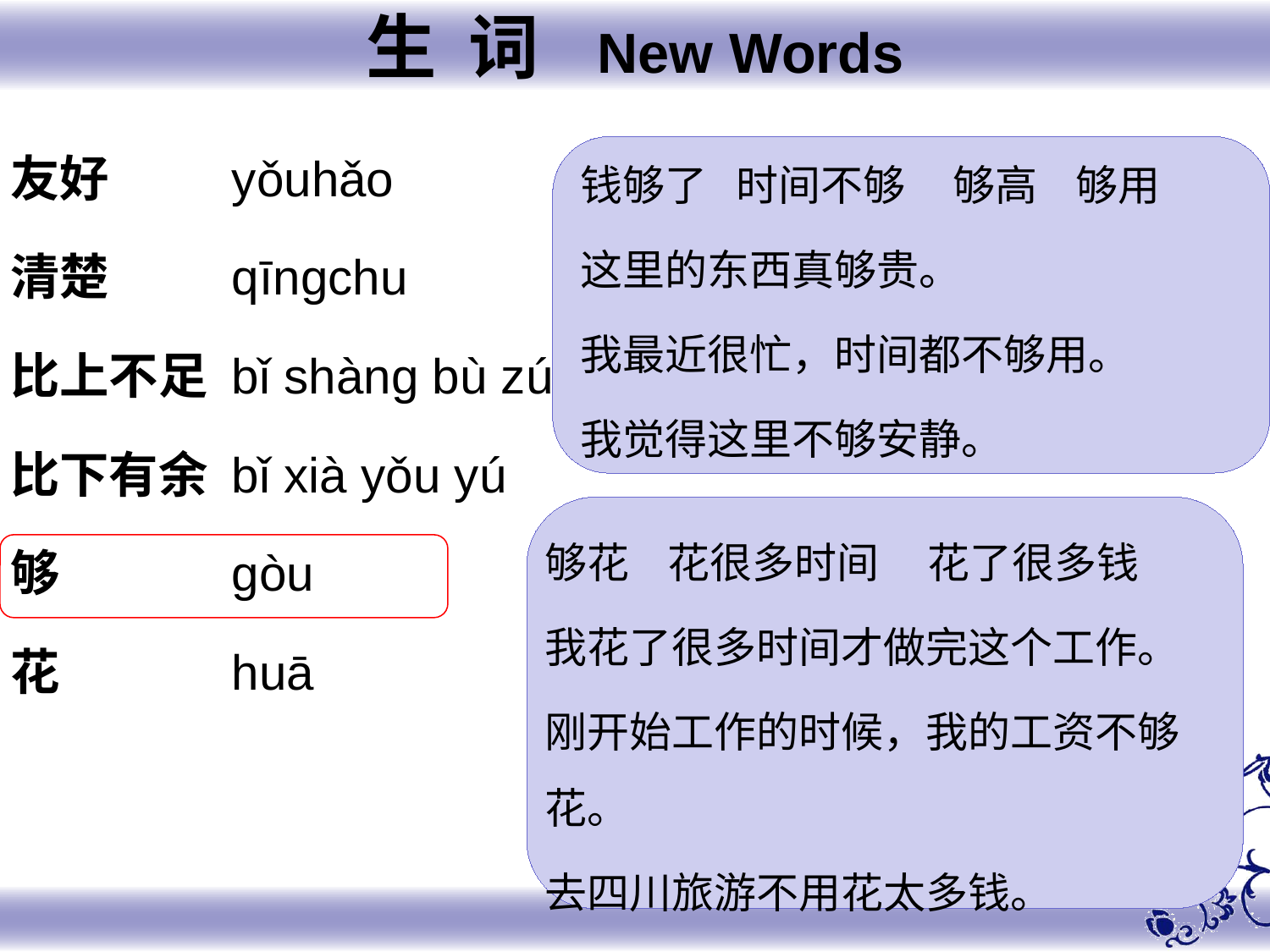

生  词   New Words
友好
清楚
比上不足
比下有余
够
花
yǒuhǎo
qīngchu
bǐ shàng bù zú
bǐ xià yǒu yú
gòu
huā
钱够了   时间不够     够高    够用
这里的东西真够贵。
我最近很忙，时间都不够用。
我觉得这里不够安静。

够花    花很多时间     花了很多钱
我花了很多时间才做完这个工作。
刚开始工作的时候，我的工资不够花。
去四川旅游不用花太多钱。